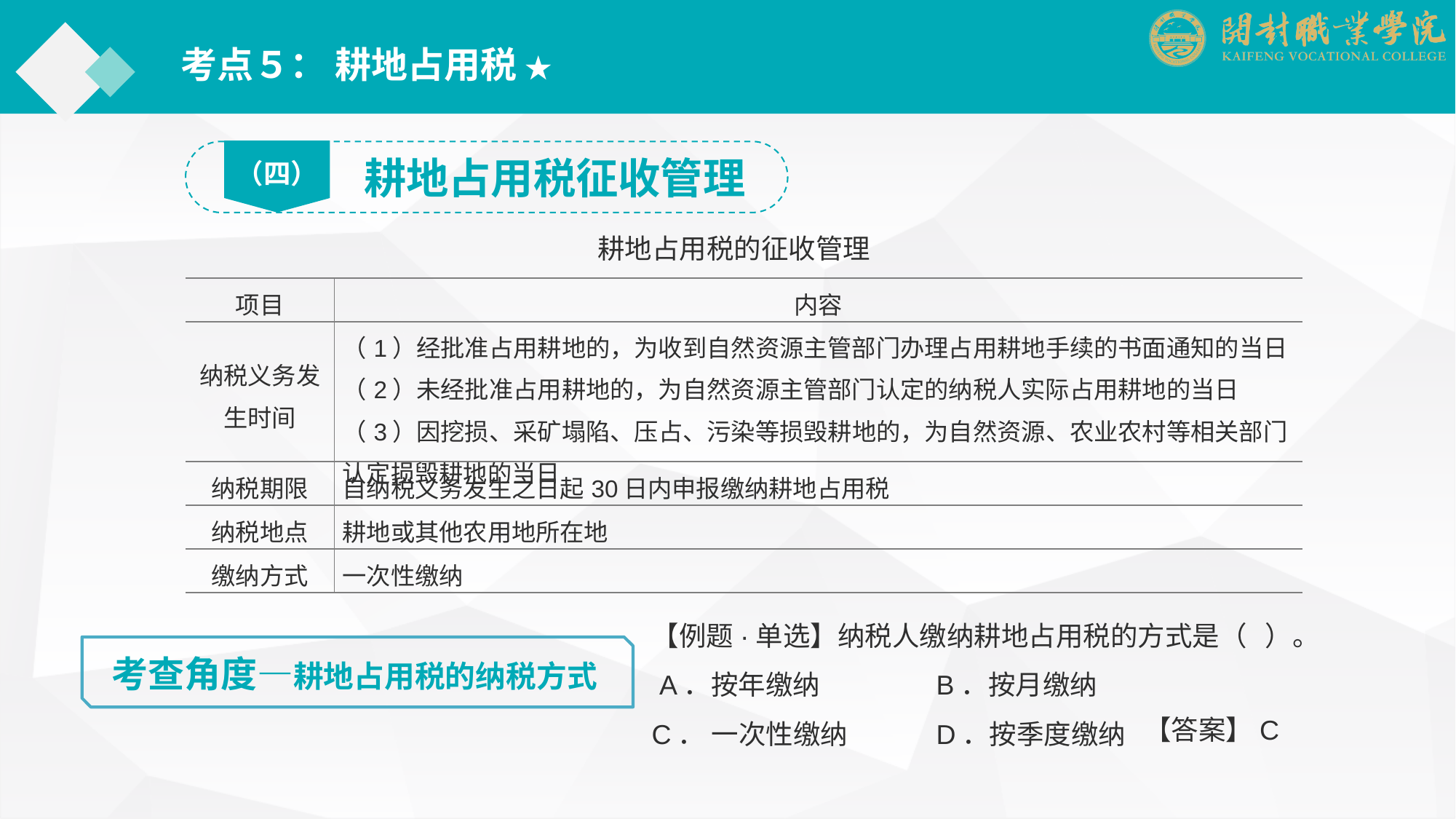

考点５： 耕地占用税 ★
（四）

耕地占用税征收管理
耕地占用税的征收管理
| 项目 | 内容 |
| --- | --- |
| 纳税义务发生时间 | （1）经批准占用耕地的，为收到自然资源主管部门办理占用耕地手续的书面通知的当日（2）未经批准占用耕地的，为自然资源主管部门认定的纳税人实际占用耕地的当日（3）因挖损、采矿塌陷、压占、污染等损毁耕地的，为自然资源、农业农村等相关部门认定损毁耕地的当日 |
| 纳税期限 | 自纳税义务发生之日起30日内申报缴纳耕地占用税 |
| 纳税地点 | 耕地或其他农用地所在地 |
| 缴纳方式 | 一次性缴纳 |
【例题·单选】纳税人缴纳耕地占用税的方式是（   ）。
 A．按年缴纳　　　　B．按月缴纳
C． 一次性缴纳　　　D．按季度缴纳

考查角度—耕地占用税的纳税方式
【答案】C